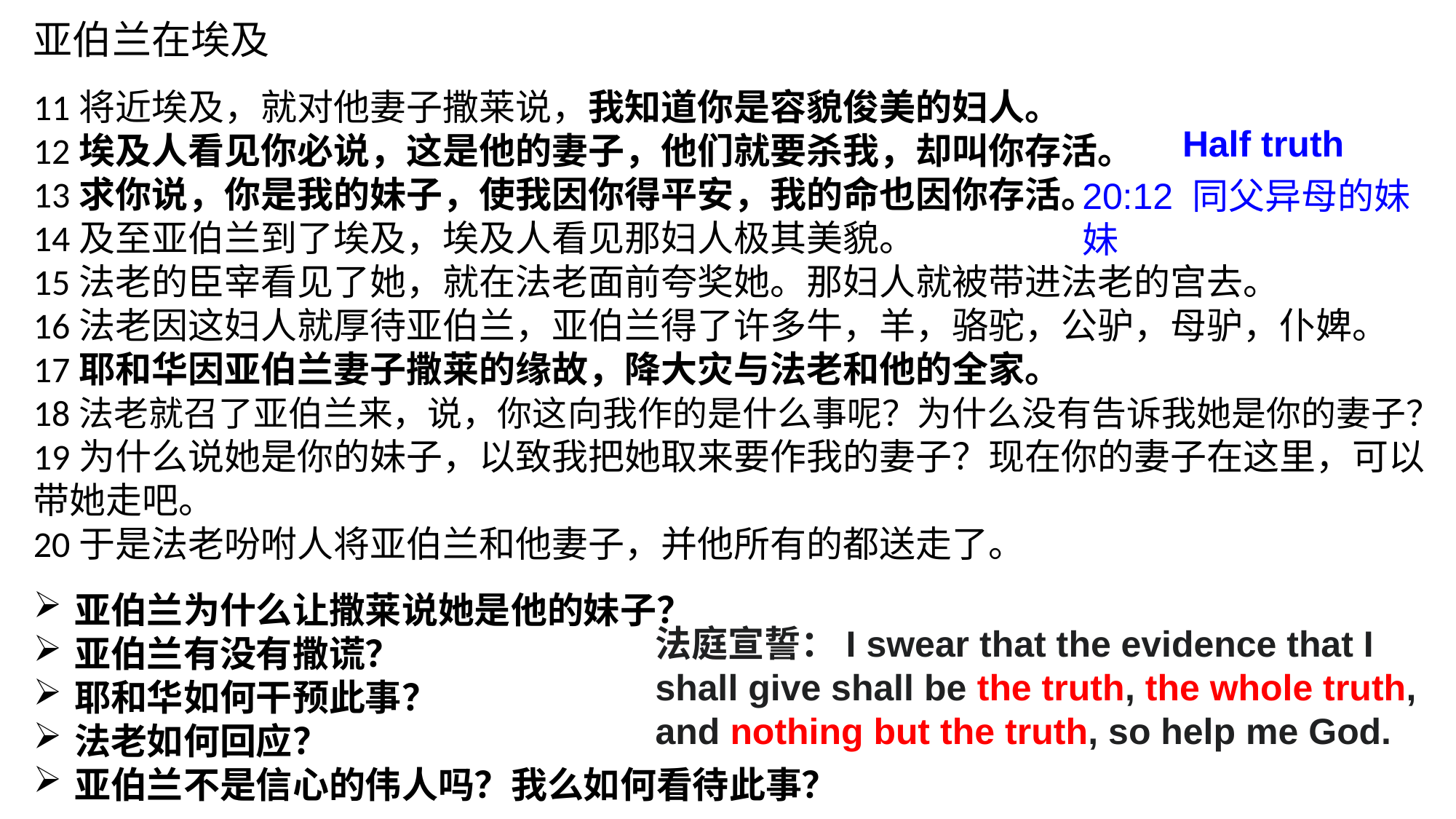

亚伯兰在埃及

11将近埃及，就对他妻子撒莱说，我知道你是容貌俊美的妇人。
12埃及人看见你必说，这是他的妻子，他们就要杀我，却叫你存活。
13求你说，你是我的妹子，使我因你得平安，我的命也因你存活。
14及至亚伯兰到了埃及，埃及人看见那妇人极其美貌。
15法老的臣宰看见了她，就在法老面前夸奖她。那妇人就被带进法老的宫去。
16法老因这妇人就厚待亚伯兰，亚伯兰得了许多牛，羊，骆驼，公驴，母驴，仆婢。
17耶和华因亚伯兰妻子撒莱的缘故，降大灾与法老和他的全家。
18法老就召了亚伯兰来，说，你这向我作的是什么事呢？为什么没有告诉我她是你的妻子？
19为什么说她是你的妹子，以致我把她取来要作我的妻子？现在你的妻子在这里，可以带她走吧。
20于是法老吩咐人将亚伯兰和他妻子，并他所有的都送走了。
Half truth
20:12 同父异母的妹妹
亚伯兰为什么让撒莱说她是他的妹子？
亚伯兰有没有撒谎？
耶和华如何干预此事？
法老如何回应？
亚伯兰不是信心的伟人吗？我么如何看待此事？
法庭宣誓：I swear that the evidence that I shall give shall be the truth, the whole truth, and nothing but the truth, so help me God.